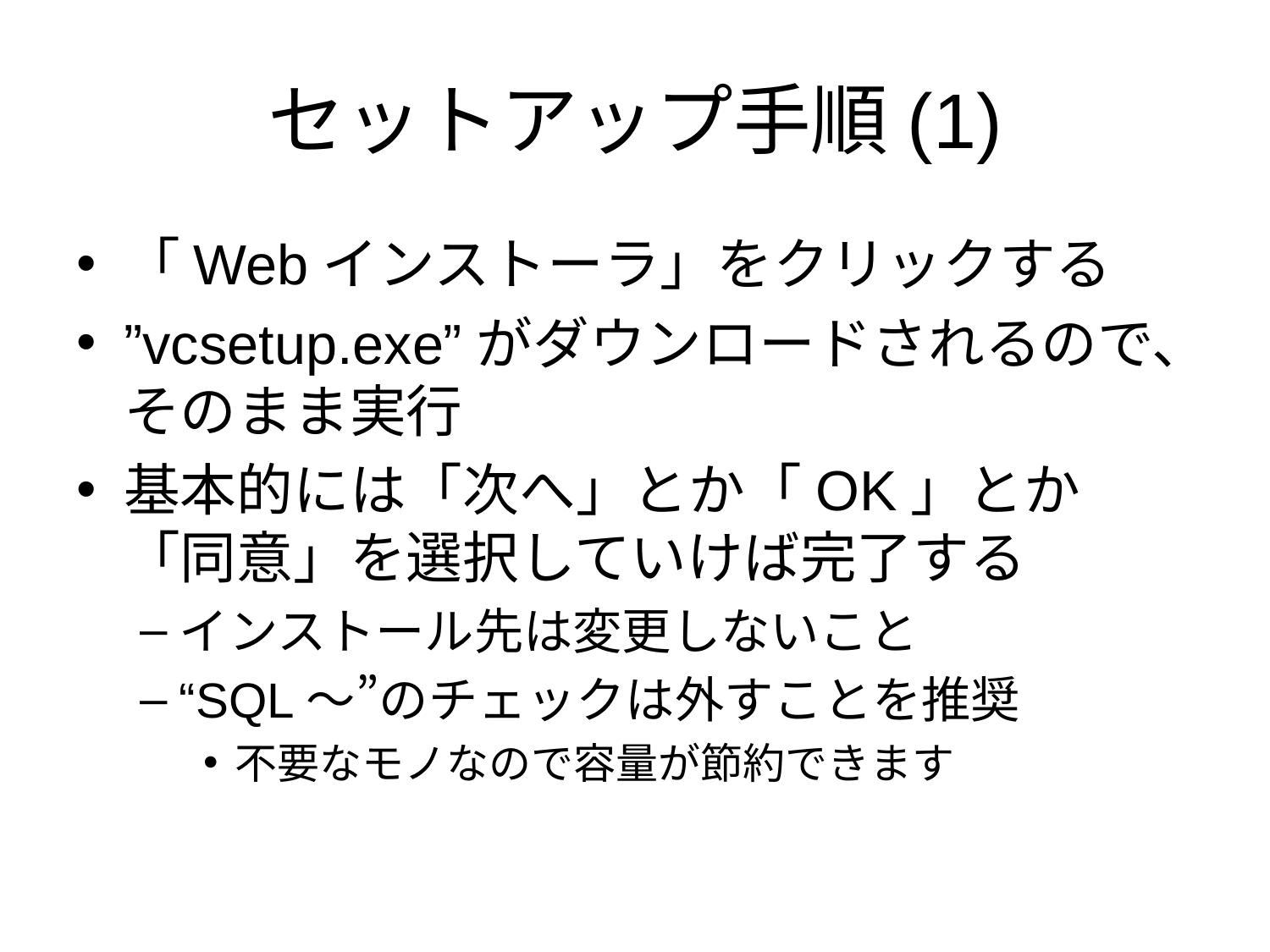

# セットアップ手順(1)
「Webインストーラ」をクリックする
”vcsetup.exe”がダウンロードされるので、そのまま実行
基本的には「次へ」とか「OK」とか
「同意」を選択していけば完了する
インストール先は変更しないこと
“SQL～”のチェックは外すことを推奨
不要なモノなので容量が節約できます